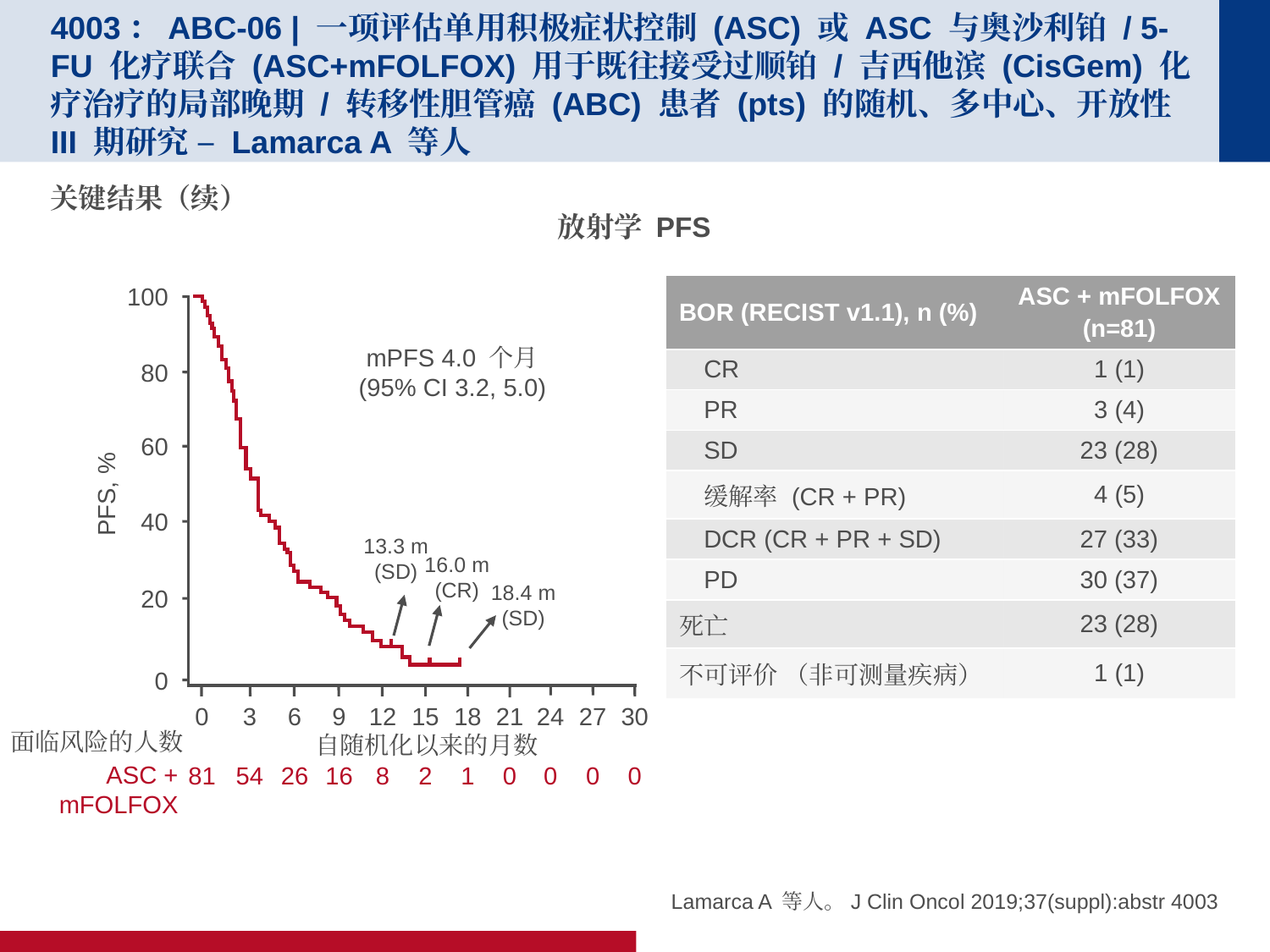

# 4003：ABC-06 | 一项评估单用积极症状控制 (ASC) 或 ASC 与奥沙利铂 / 5-FU 化疗联合 (ASC+mFOLFOX) 用于既往接受过顺铂 / 吉西他滨 (CisGem) 化疗治疗的局部晚期 / 转移性胆管癌 (ABC) 患者 (pts) 的随机、多中心、开放性 III 期研究 – Lamarca A 等人
关键结果（续）

放射学 PFS
100

80

60

PFS, %
40

20

0

15

2
24

0

27

0
30

0
18

1
21

0

0

81

3

54

6

26

9

16

12

8
自随机化以来的月数
ASC + mFOLFOX
| BOR (RECIST v1.1), n (%) | ASC + mFOLFOX (n=81) |
| --- | --- |
| CR | 1 (1) |
| PR | 3 (4) |
| SD | 23 (28) |
| 缓解率 (CR + PR) | 4 (5) |
| DCR (CR + PR + SD) | 27 (33) |
| PD | 30 (37) |
| 死亡 | 23 (28) |
| 不可评价 （非可测量疾病） | 1 (1) |

mPFS 4.0 个月
(95% CI 3.2, 5.0)
13.3 m
(SD)
16.0 m
(CR)
18.4 m
(SD)
面临风险的人数
Lamarca A 等人。J Clin Oncol 2019;37(suppl):abstr 4003